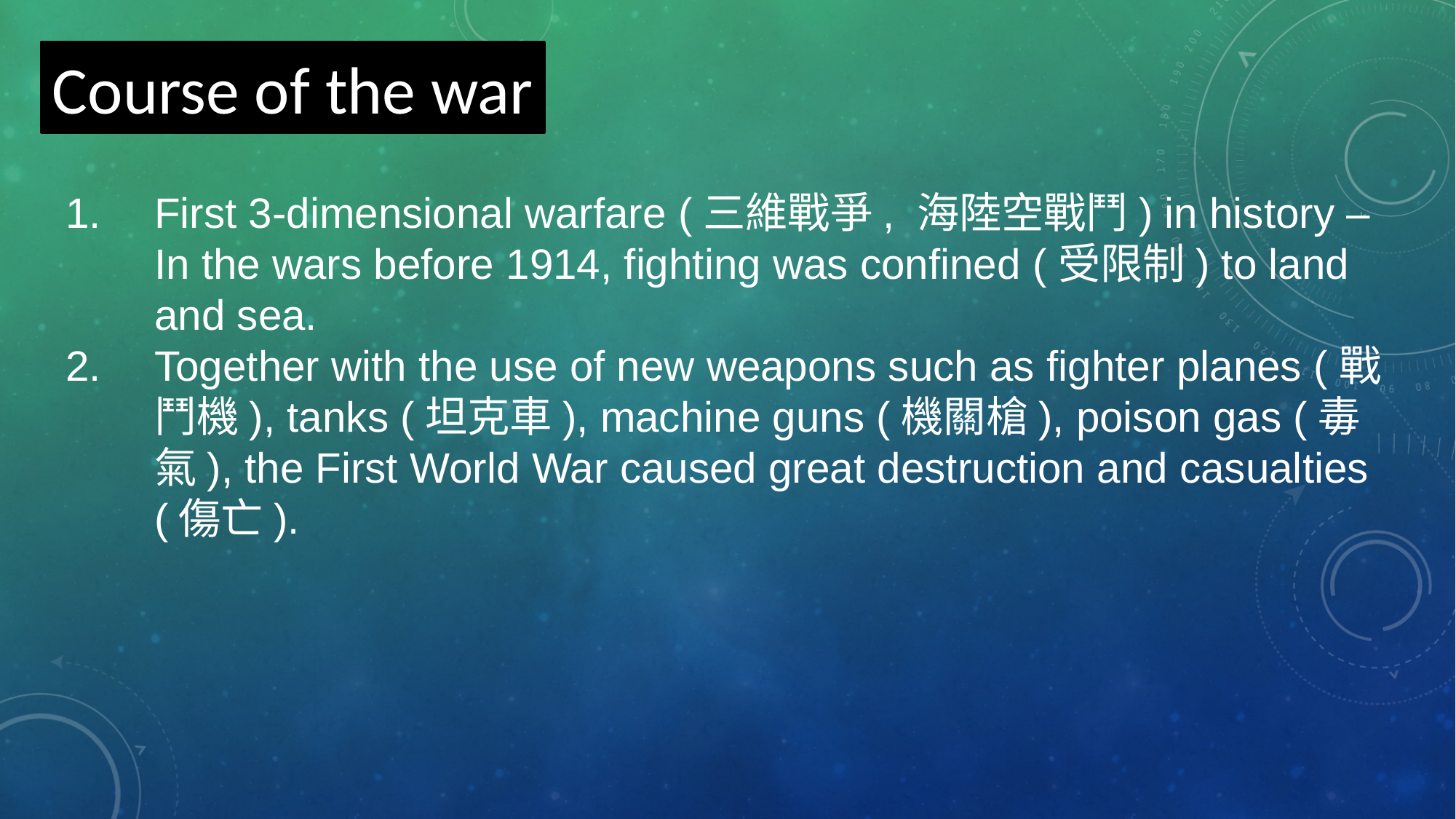

Course of the war
First 3-dimensional warfare (三維戰爭, 海陸空戰鬥) in history – In the wars before 1914, fighting was confined (受限制) to land and sea.
Together with the use of new weapons such as fighter planes (戰鬥機), tanks (坦克車), machine guns (機關槍), poison gas (毒氣), the First World War caused great destruction and casualties (傷亡).